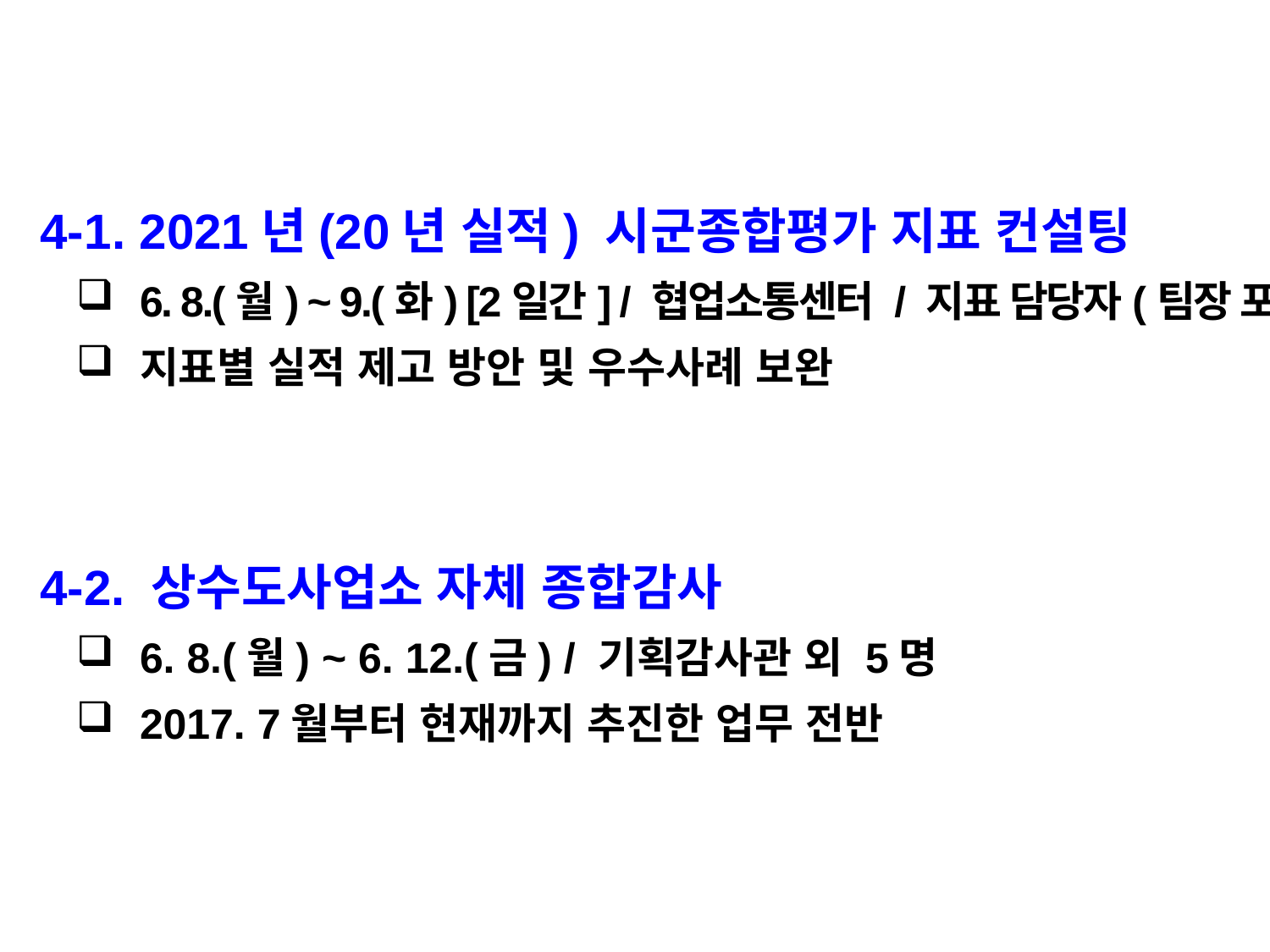

4-1. 2021년(20년 실적) 시군종합평가 지표 컨설팅
6. 8.(월) ~ 9.(화) [2일간] / 협업소통센터 / 지표 담당자(팀장 포함)
지표별 실적 제고 방안 및 우수사례 보완

  4-2. 상수도사업소 자체 종합감사
6. 8.(월) ~ 6. 12.(금) / 기획감사관 외 5명
2017. 7월부터 현재까지 추진한 업무 전반